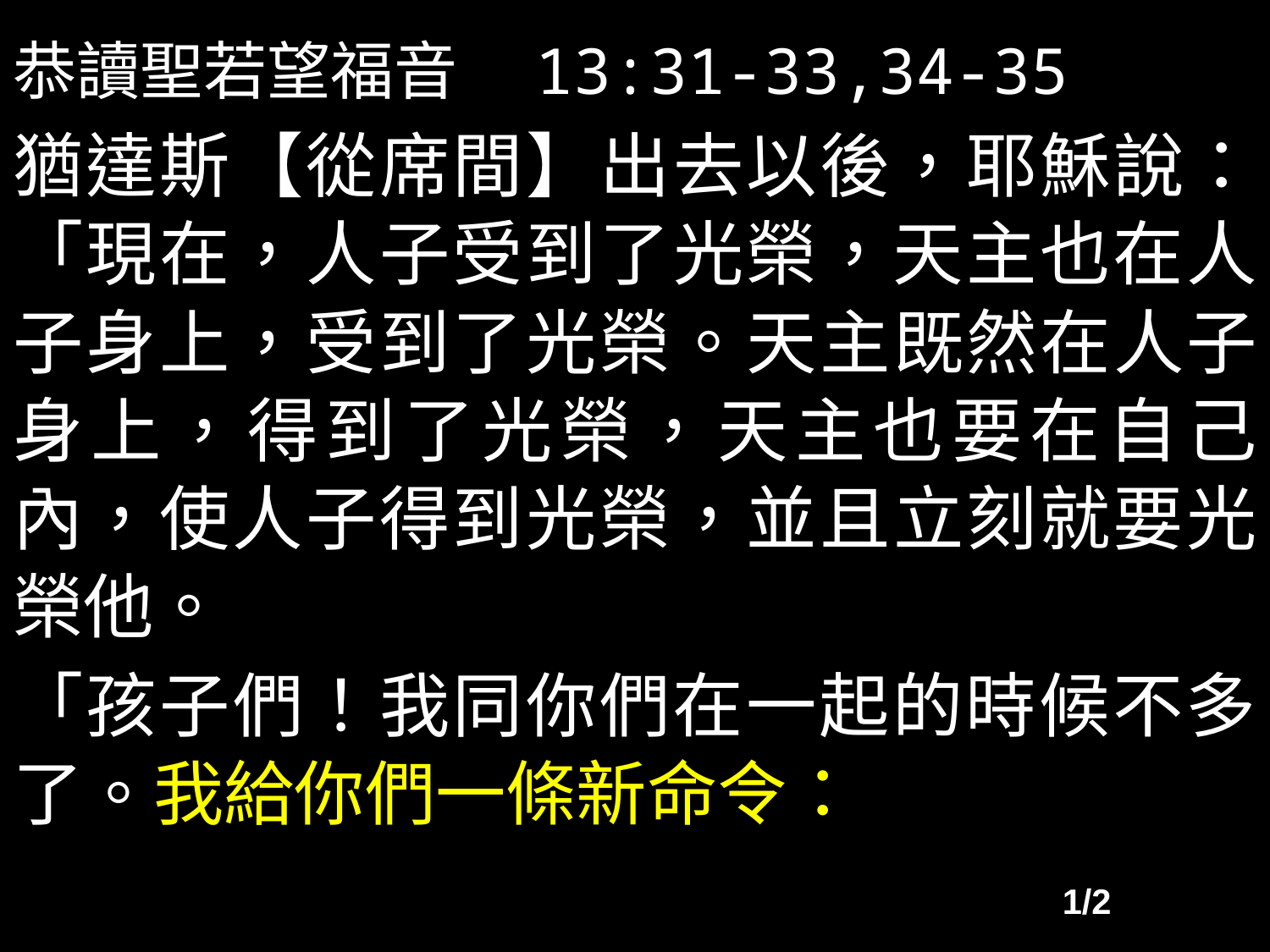

恭讀聖若望福音　13:31-33,34-35
猶達斯【從席間】出去以後，耶穌說：「現在，人子受到了光榮，天主也在人子身上，受到了光榮。天主既然在人子身上，得到了光榮，天主也要在自己內，使人子得到光榮，並且立刻就要光榮他。
「孩子們！我同你們在一起的時候不多了。我給你們一條新命令：
1/2